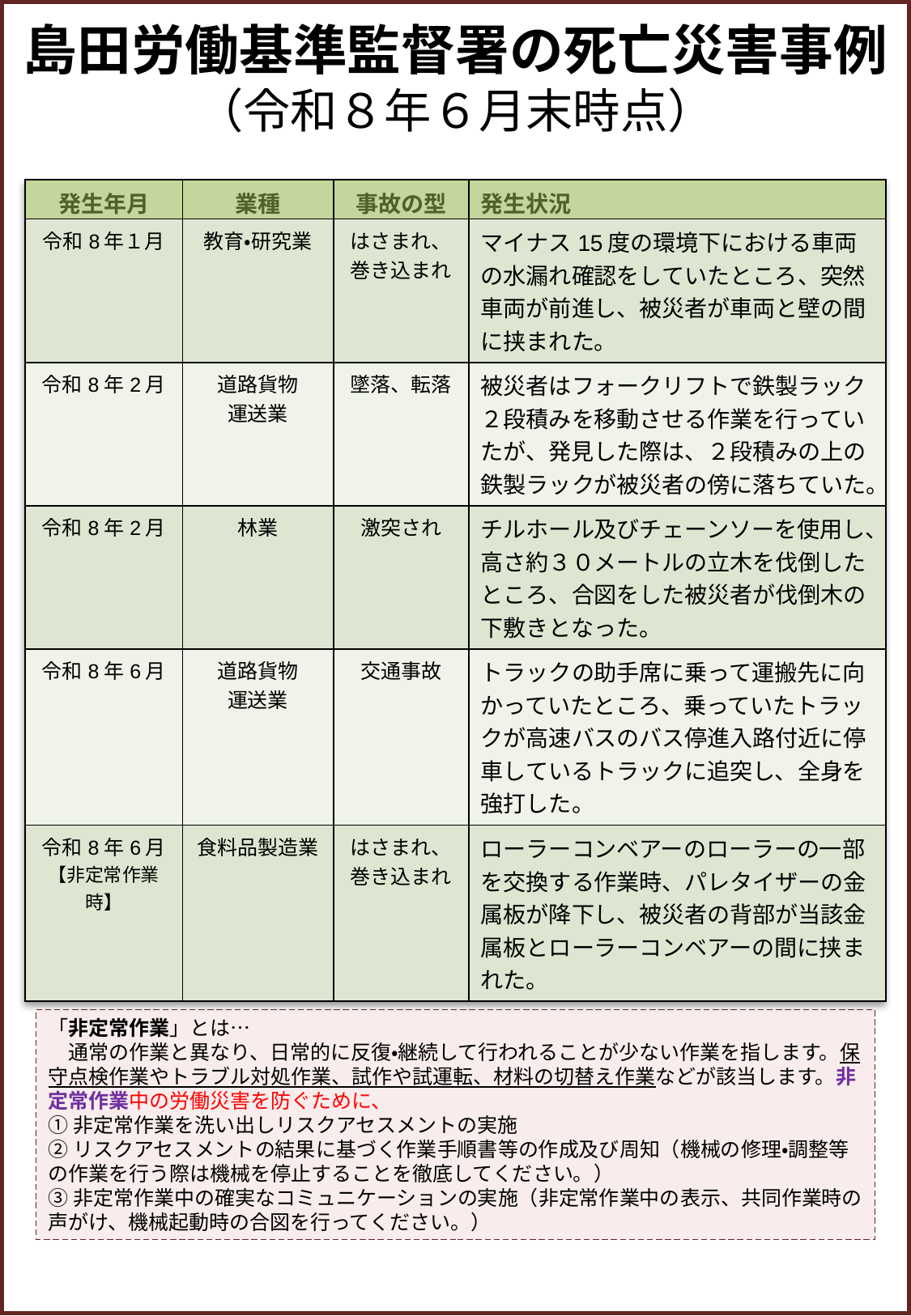

島田労働基準監督署の死亡災害事例（令和８年６月末時点）
| 発生年月 | 業種 | 事故の型 | 発生状況 |
| --- | --- | --- | --- |
| 令和8年１月 | 教育・研究業 | はさまれ、巻き込まれ | マイナス15度の環境下における車両の水漏れ確認をしていたところ、突然車両が前進し、被災者が車両と壁の間に挟まれた。 |
| 令和8年2月 | 道路貨物 運送業 | 墜落、転落 | 被災者はフォークリフトで鉄製ラック２段積みを移動させる作業を行っていたが、発見した際は、２段積みの上の鉄製ラックが被災者の傍に落ちていた。 |
| 令和8年2月 | 林業 | 激突され | チルホール及びチェーンソーを使用し、高さ約３０メートルの立木を伐倒したところ、合図をした被災者が伐倒木の下敷きとなった。 |
| 令和8年6月 | 道路貨物 運送業 | 交通事故 | トラックの助手席に乗って運搬先に向かっていたところ、乗っていたトラックが高速バスのバス停進入路付近に停車しているトラックに追突し、全身を強打した。 |
| 令和8年6月 【非定常作業時】 | 食料品製造業 | はさまれ、 巻き込まれ | ローラーコンベアーのローラーの一部を交換する作業時、パレタイザーの金属板が降下し、被災者の背部が当該金属板とローラーコンベアーの間に挟まれた。 |
「非定常作業」とは…
　通常の作業と異なり、日常的に反復・継続して行われることが少ない作業を指します。保守点検作業やトラブル対処作業、試作や試運転、材料の切替え作業などが該当します。非定常作業中の労働災害を防ぐために、
①非定常作業を洗い出しリスクアセスメントの実施
②リスクアセスメントの結果に基づく作業手順書等の作成及び周知（機械の修理・調整等の作業を行う際は機械を停止することを徹底してください。）
③非定常作業中の確実なコミュニケーションの実施（非定常作業中の表示、共同作業時の声がけ、機械起動時の合図を行ってください。）